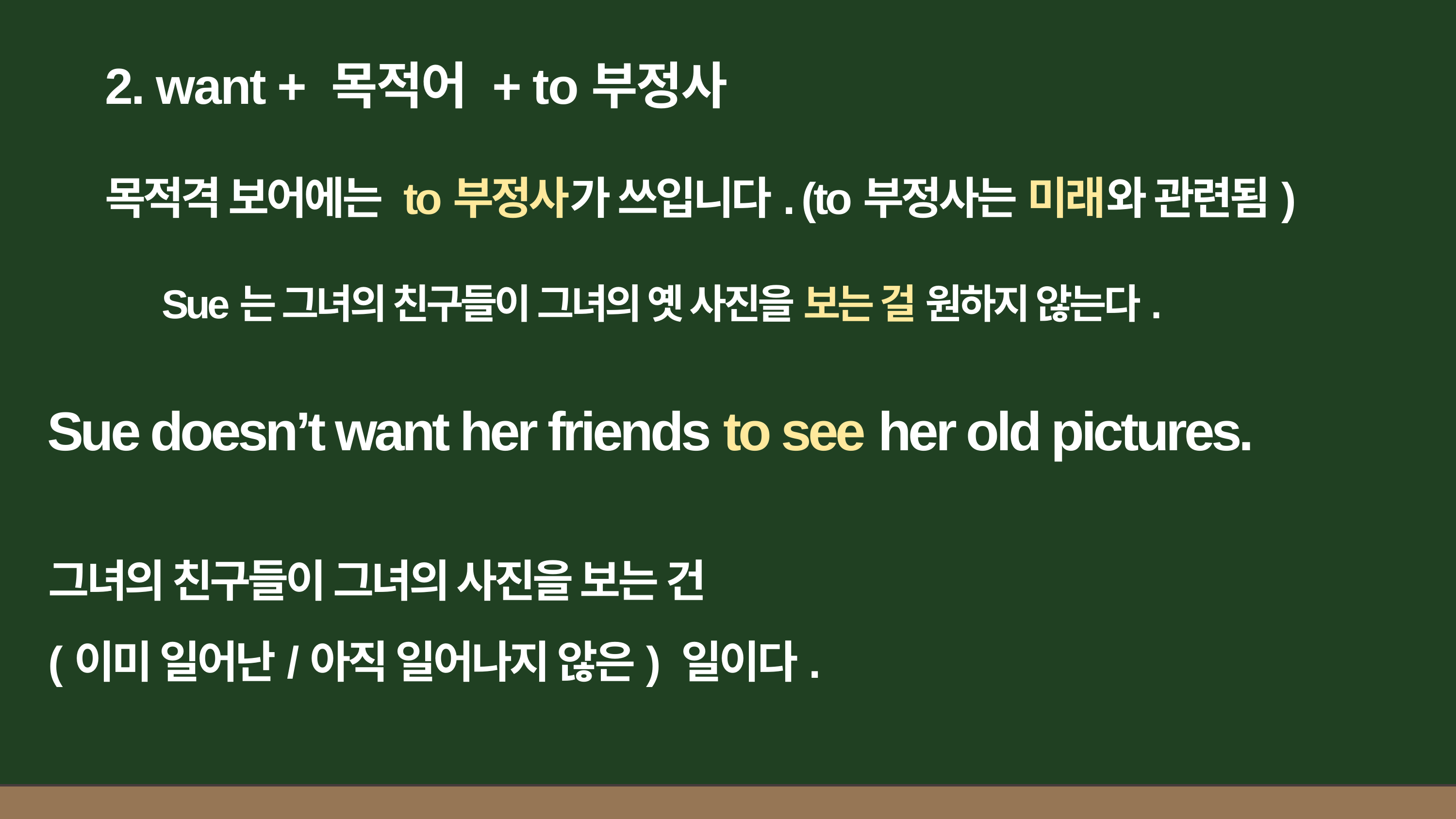

2. want + 목적어 + to부정사

목적격 보어에는 to부정사가 쓰입니다. (to부정사는 미래와 관련됨)
Sue는 그녀의 친구들이 그녀의 옛 사진을 보는 걸 원하지 않는다.
Sue doesn’t want her friends to see her old pictures.
그녀의 친구들이 그녀의 사진을 보는 건
(이미 일어난/아직 일어나지 않은) 일이다.